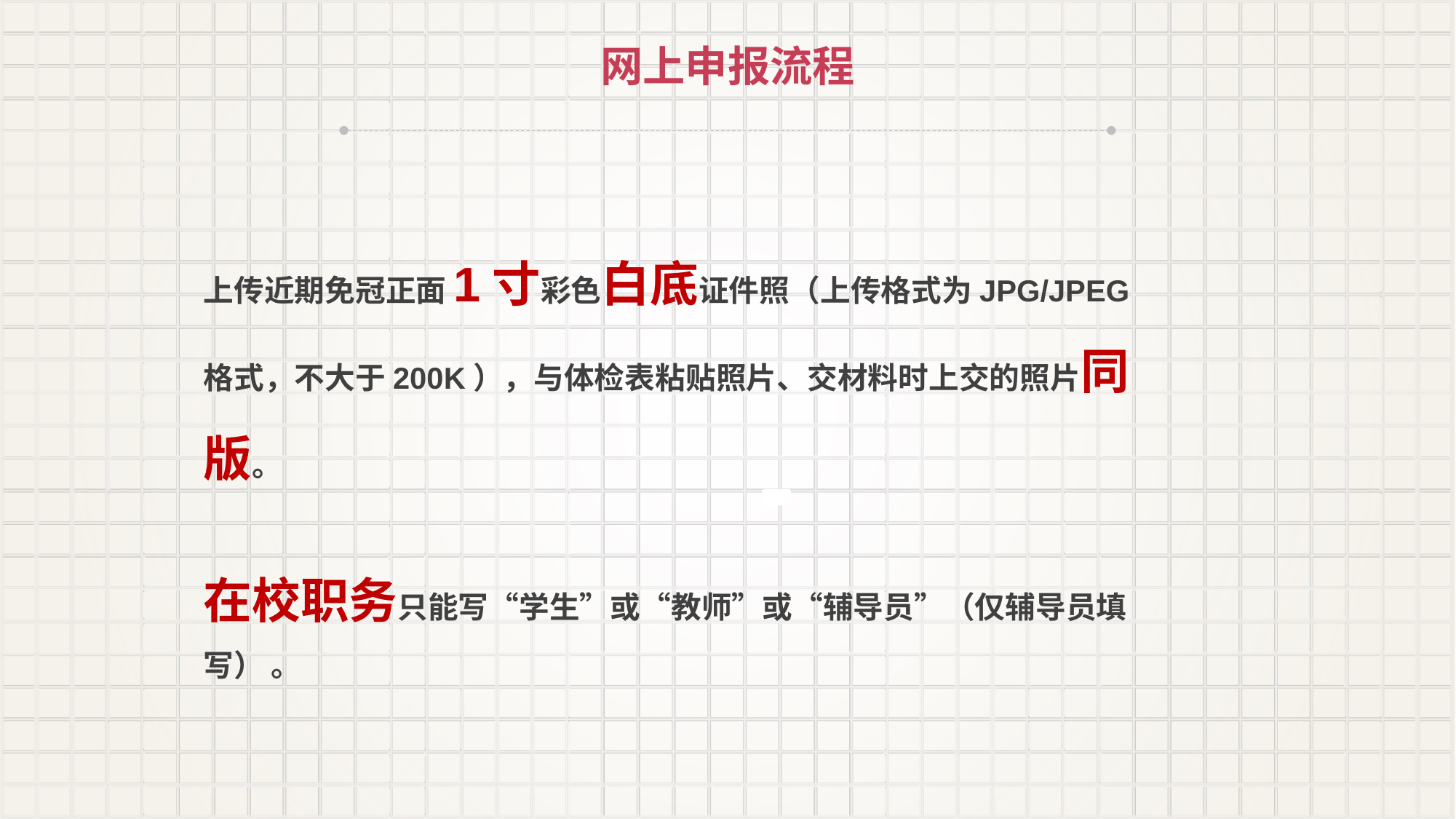

网上申报流程
上传近期免冠正面1寸彩色白底证件照（上传格式为JPG/JPEG格式，不大于200K），与体检表粘贴照片、交材料时上交的照片同版。

在校职务只能写“学生”或“教师”或“辅导员”（仅辅导员填写） 。